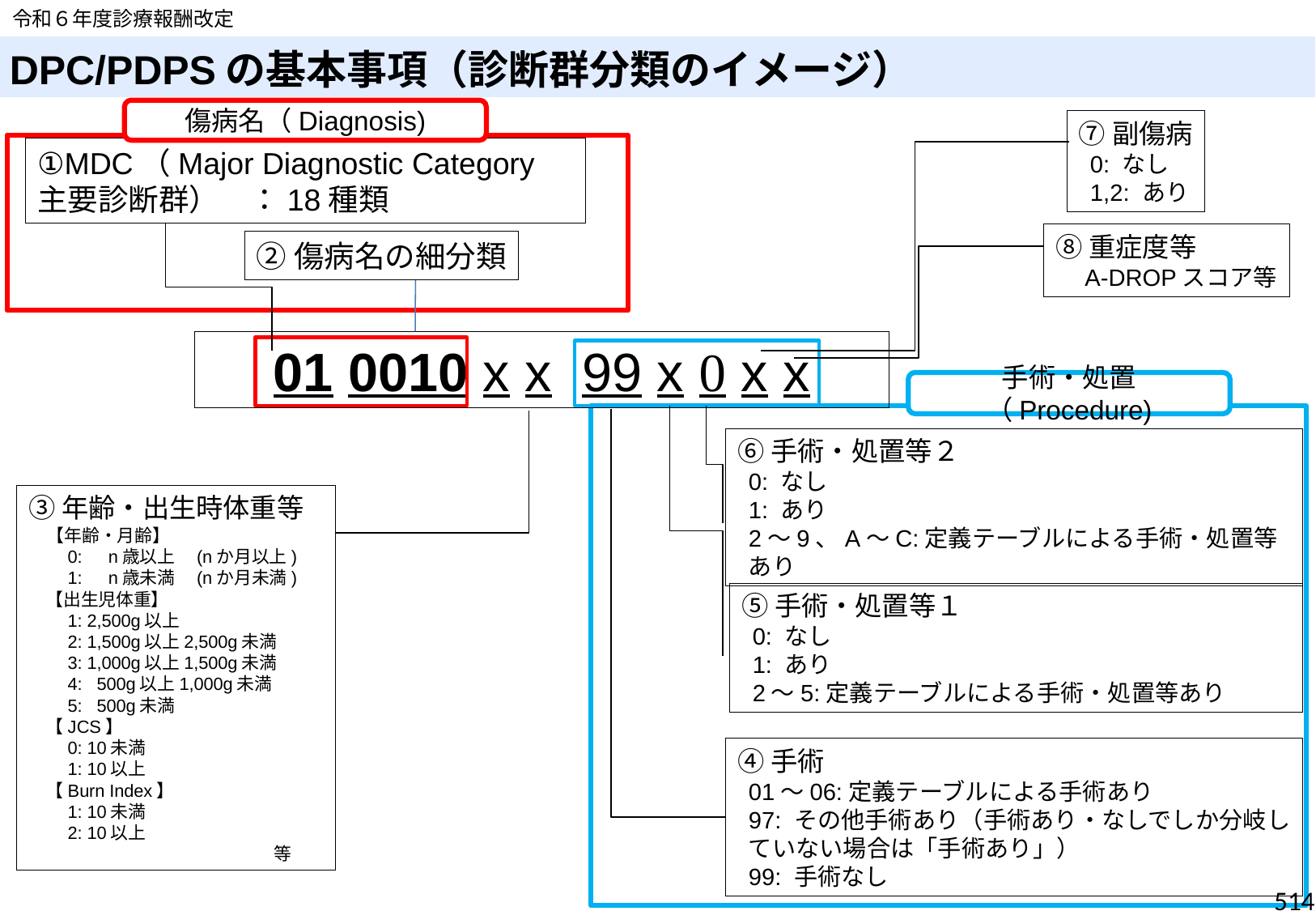

令和６年度診療報酬改定
# DPC/PDPSの基本事項（診断群分類のイメージ）
傷病名（Diagnosis)
⑦副傷病
0: なし
1,2: あり

①MDC（Major Diagnostic Category　主要診断群）　：18種類
⑧重症度等
　A-DROPスコア等
②傷病名の細分類
　01 0010 x x  99 x 0 x x

手術・処置（Procedure)

⑥手術・処置等２
0: なし
1: あり
2～9、A～C:定義テーブルによる手術・処置等あり
③年齢・出生時体重等
　【年齢・月齢】
　　0:　n歳以上　(nか月以上)
　　1:　n歳未満　(nか月未満)
　【出生児体重】
　　1: 2,500g以上
　　2: 1,500g以上2,500g未満
　　3: 1,000g以上1,500g未満
　　4:   500g以上1,000g未満
　　5:   500g未満
　【JCS】
　　0: 10未満
　　1: 10以上
　【Burn Index】
　　1: 10未満
　　2: 10以上
　　　　　　　　　　　　　　等
⑤手術・処置等１
0: なし
1: あり
2～5:定義テーブルによる手術・処置等あり
④手術
01～06:定義テーブルによる手術あり
97: その他手術あり（手術あり・なしでしか分岐していない場合は「手術あり」）
99: 手術なし
514